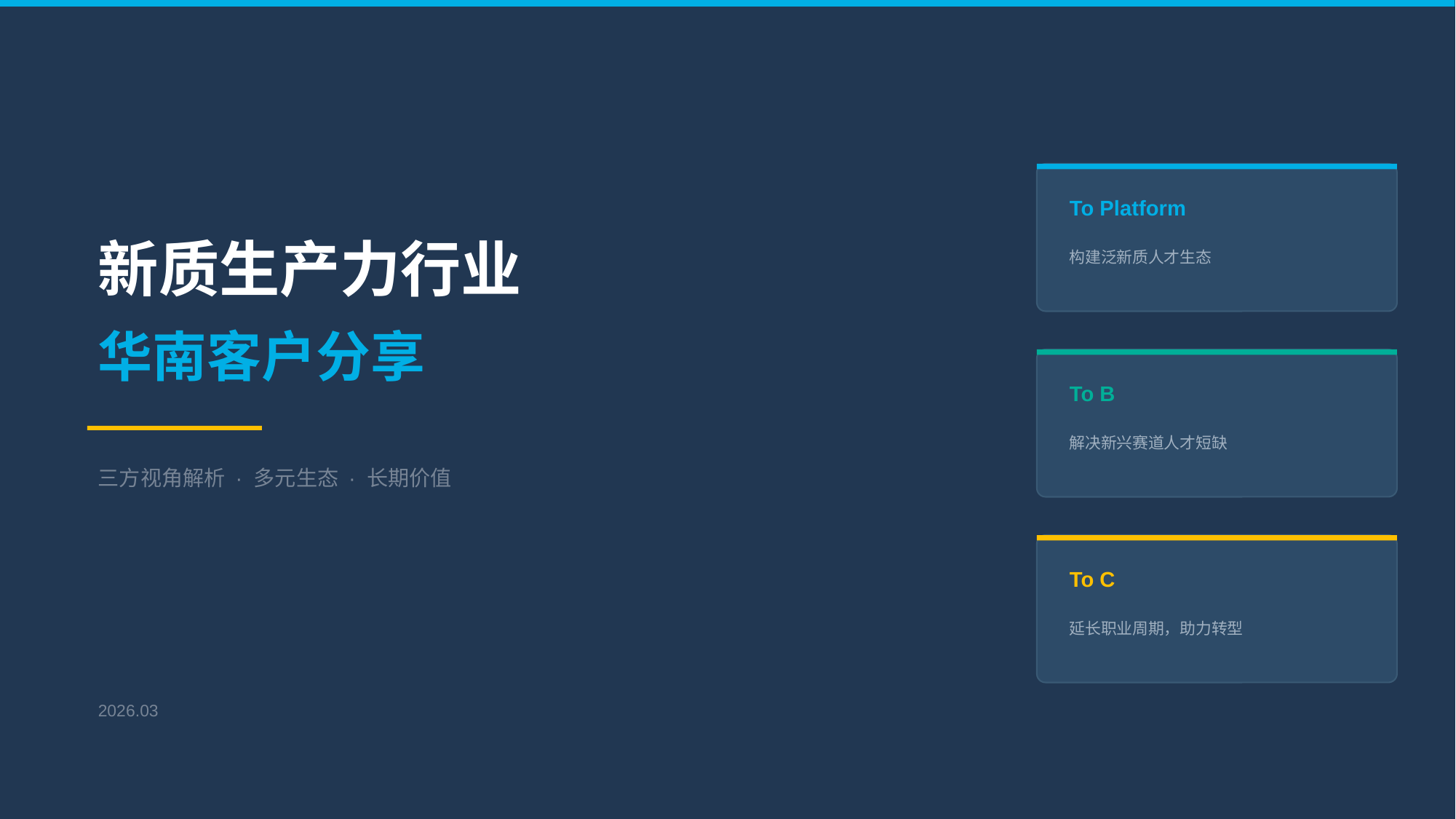

To Platform
新质生产力行业
构建泛新质人才生态
华南客户分享

To B
解决新兴赛道人才短缺

三方视角解析 · 多元生态 · 长期价值

To C
延长职业周期，助力转型
2026.03